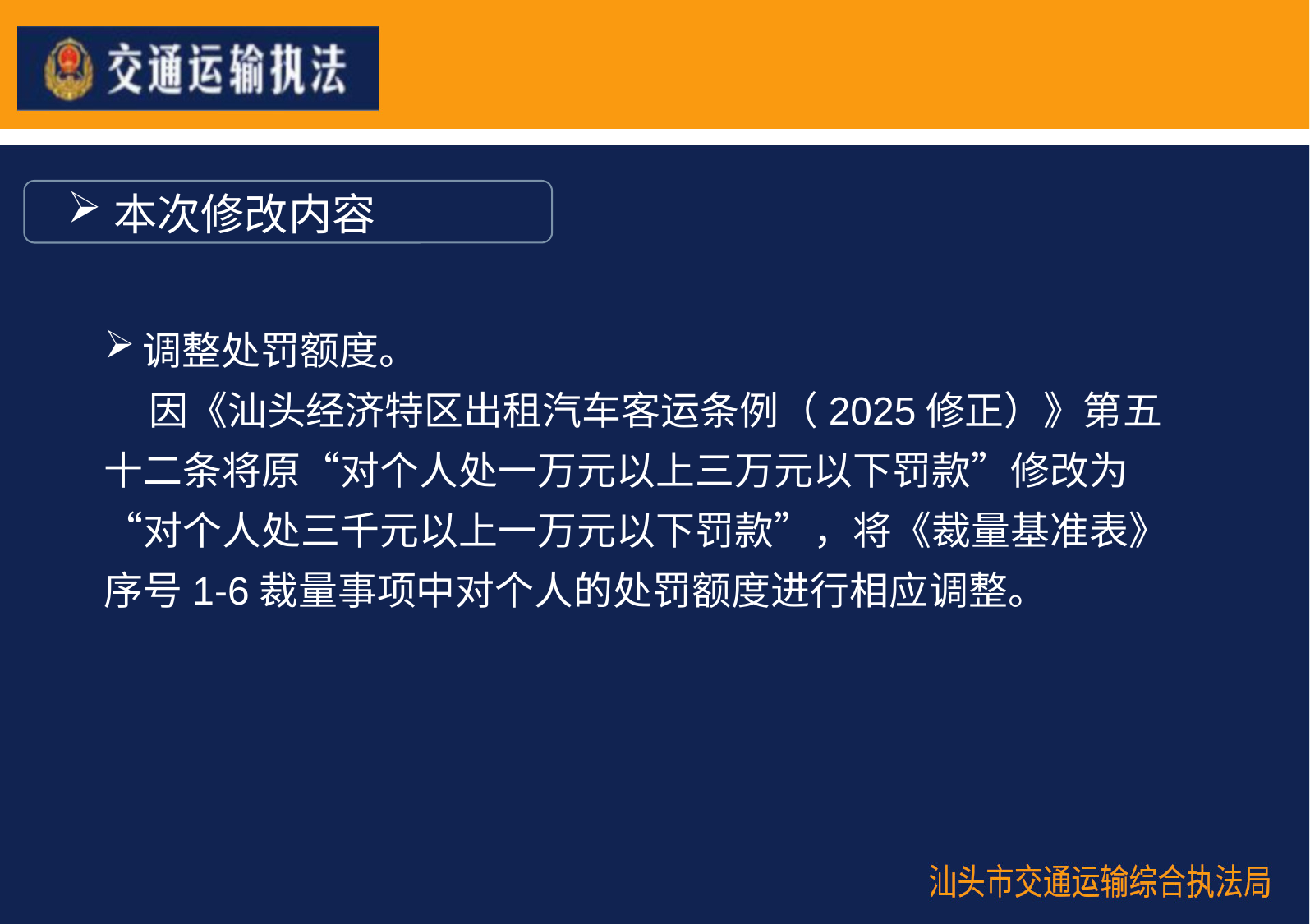

本次修改内容

调整处罚额度。
    因《汕头经济特区出租汽车客运条例（2025修正）》第五十二条将原“对个人处一万元以上三万元以下罚款”修改为“对个人处三千元以上一万元以下罚款”，将《裁量基准表》序号1-6裁量事项中对个人的处罚额度进行相应调整。